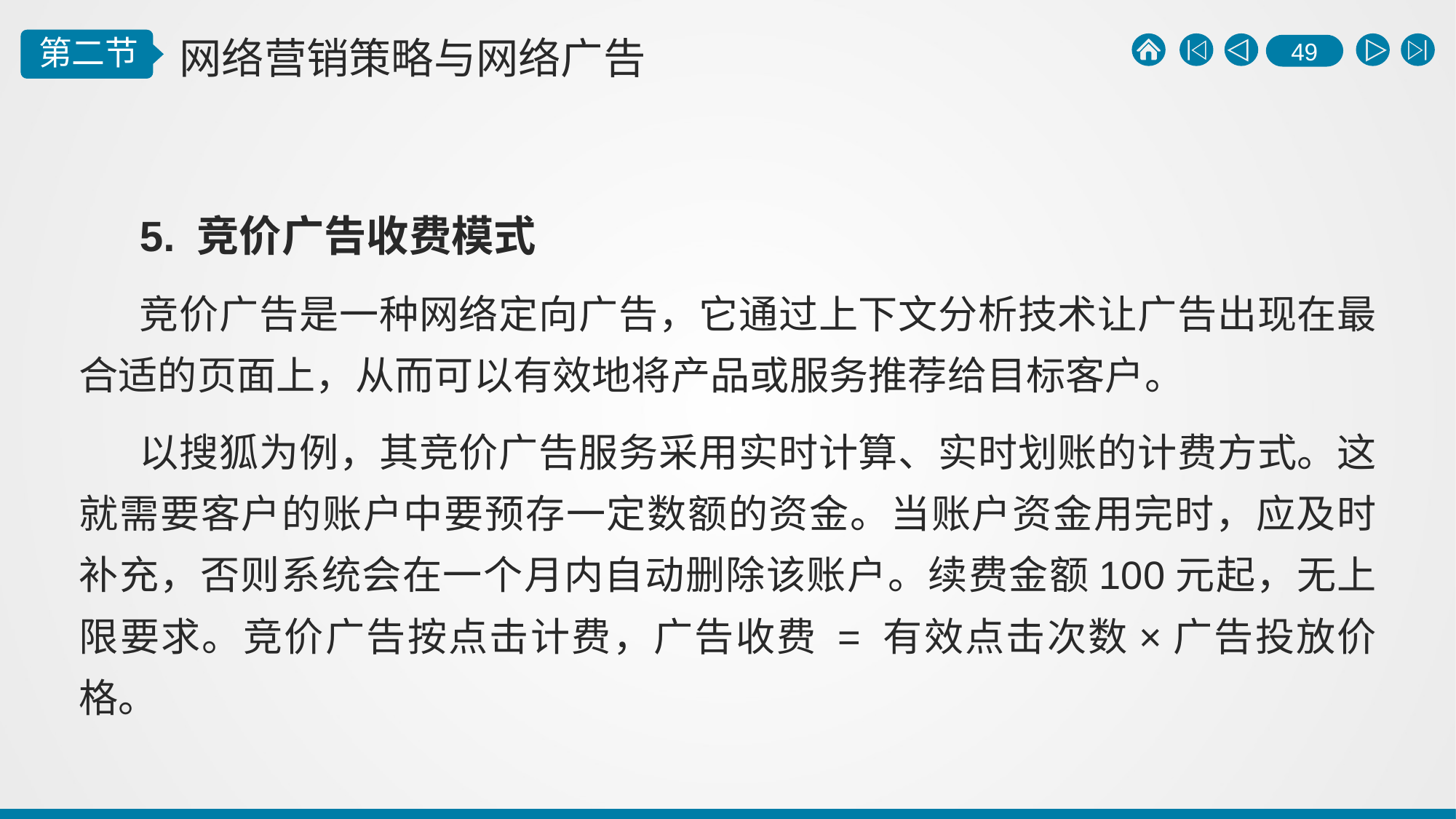

5. 竞价广告收费模式
竞价广告是一种网络定向广告，它通过上下文分析技术让广告出现在最合适的页面上，从而可以有效地将产品或服务推荐给目标客户。
以搜狐为例，其竞价广告服务采用实时计算、实时划账的计费方式。这就需要客户的账户中要预存一定数额的资金。当账户资金用完时，应及时补充，否则系统会在一个月内自动删除该账户。续费金额100元起，无上限要求。竞价广告按点击计费，广告收费 = 有效点击次数×广告投放价格。